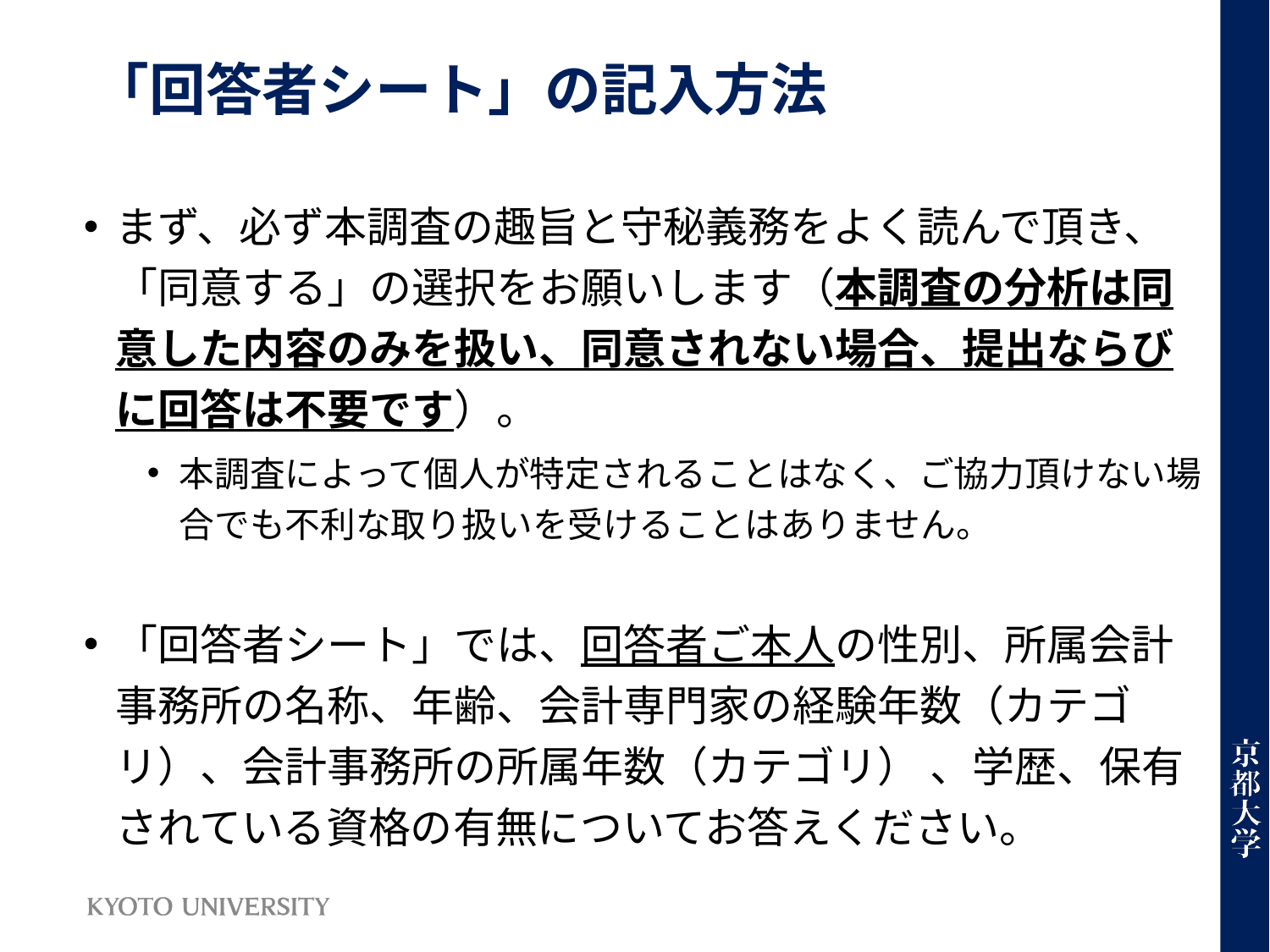

# 「回答者シート」の記入方法
まず、必ず本調査の趣旨と守秘義務をよく読んで頂き、「同意する」の選択をお願いします（本調査の分析は同意した内容のみを扱い、同意されない場合、提出ならびに回答は不要です）。
本調査によって個人が特定されることはなく、ご協力頂けない場合でも不利な取り扱いを受けることはありません。

「回答者シート」では、回答者ご本人の性別、所属会計事務所の名称、年齢、会計専門家の経験年数（カテゴリ）、会計事務所の所属年数（カテゴリ） 、学歴、保有されている資格の有無についてお答えください。